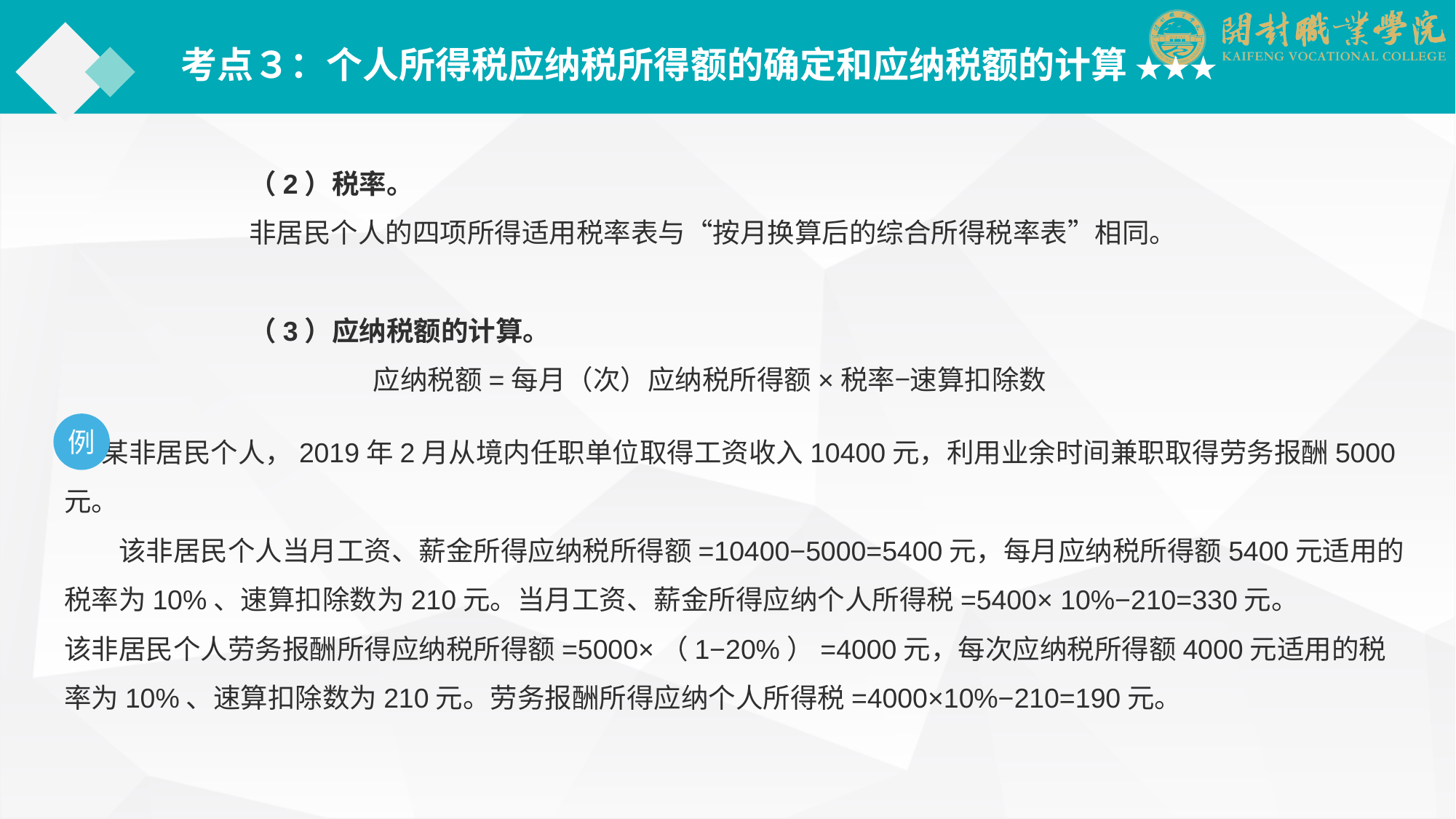

考点３：个人所得税应纳税所得额的确定和应纳税额的计算 ★★★
（2）税率。
非居民个人的四项所得适用税率表与“按月换算后的综合所得税率表”相同。
（3）应纳税额的计算。
                   应纳税额=每月（次）应纳税所得额×税率−速算扣除数
     某非居民个人，2019年2月从境内任职单位取得工资收入10400元，利用业余时间兼职取得劳务报酬5000元。
　　该非居民个人当月工资、薪金所得应纳税所得额=10400−5000=5400元，每月应纳税所得额5400元适用的税率为10%、速算扣除数为210元。当月工资、薪金所得应纳个人所得税=5400× 10%−210=330元。
该非居民个人劳务报酬所得应纳税所得额=5000×（1−20%）=4000元，每次应纳税所得额4000元适用的税率为10%、速算扣除数为210元。劳务报酬所得应纳个人所得税=4000×10%−210=190元。

例